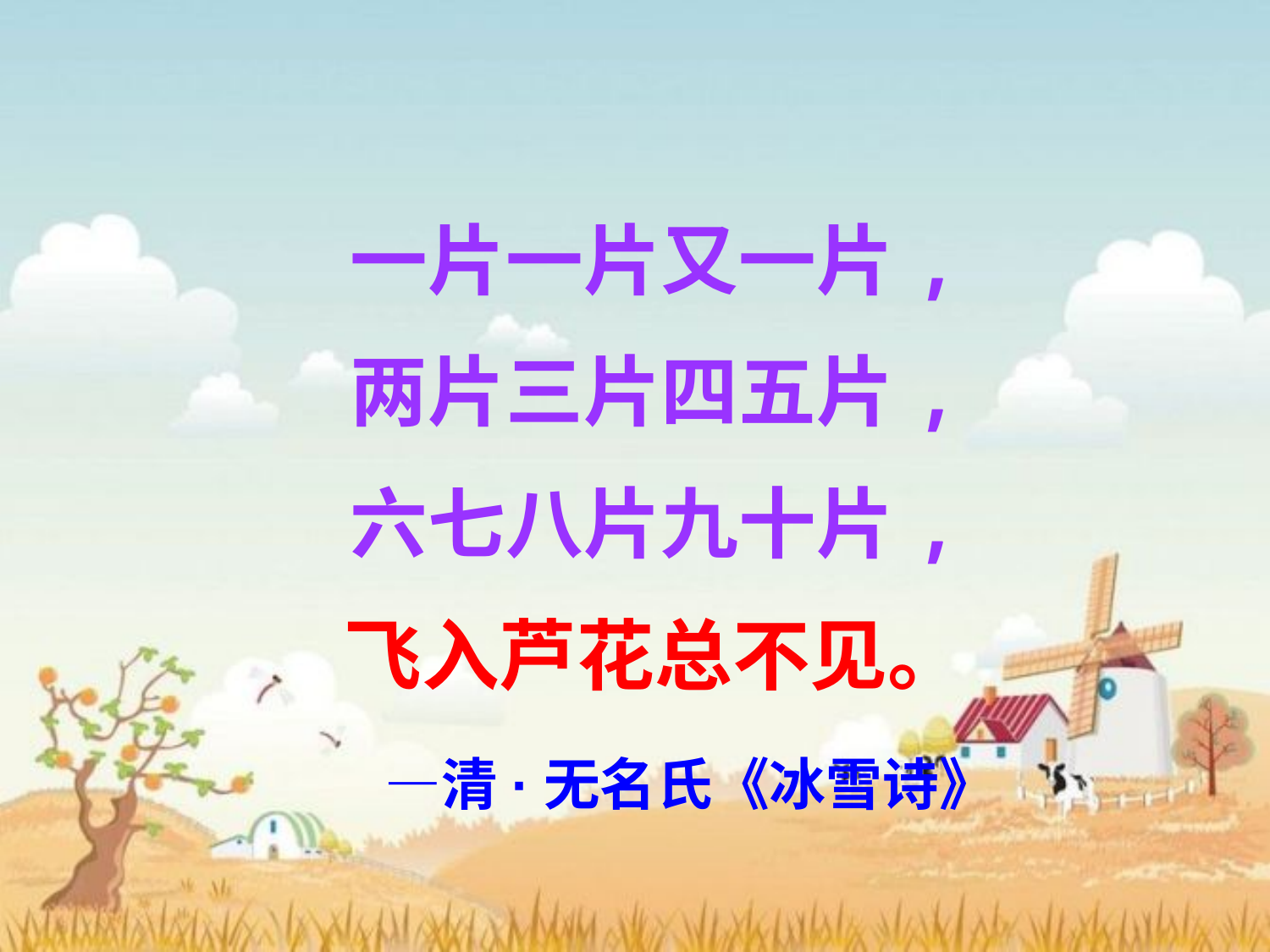

一片一片又一片,
两片三片四五片,
六七八片九十片,
飞入芦花总不见。
　—清·无名氏《冰雪诗》